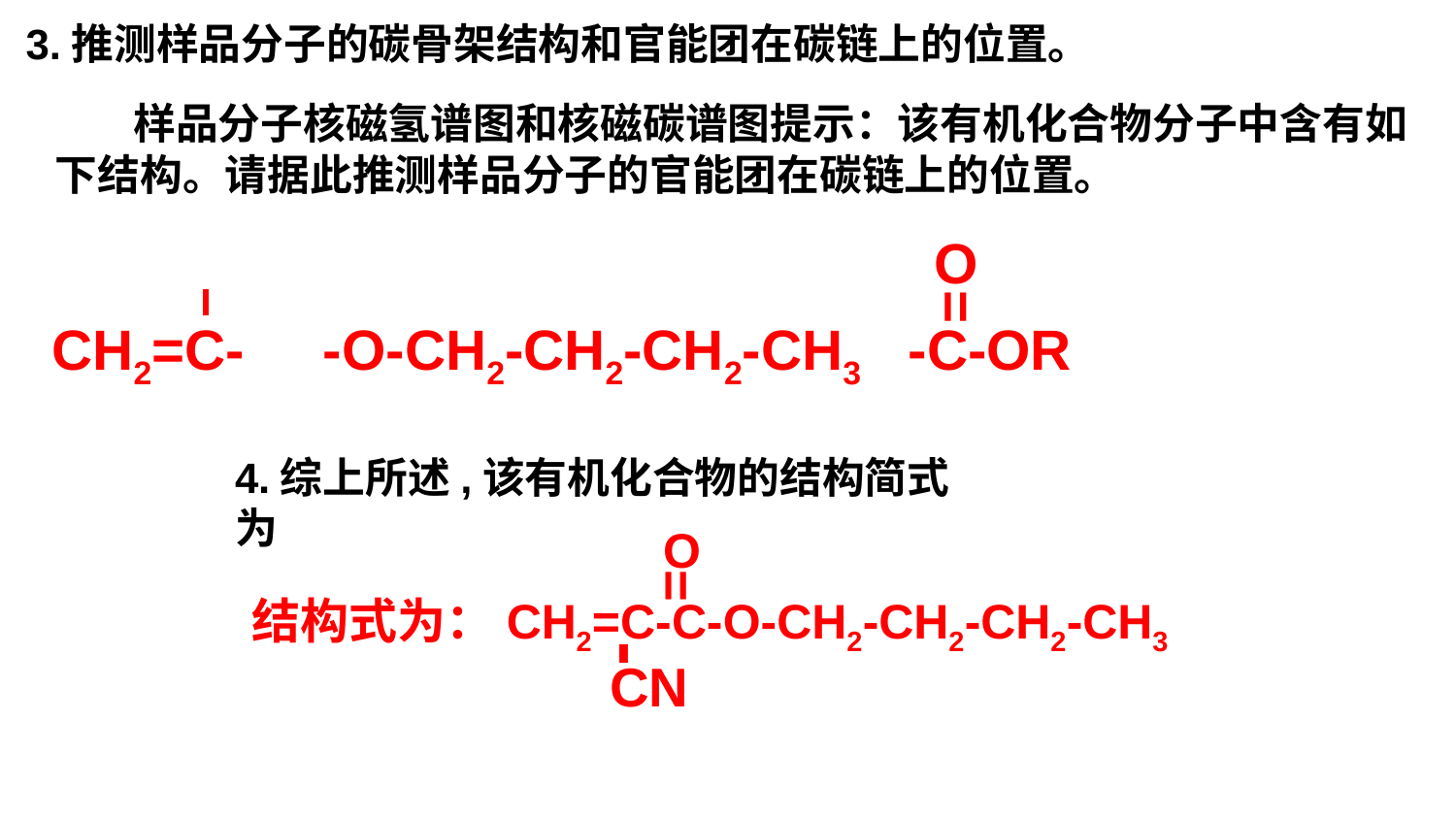

3.推测样品分子的碳骨架结构和官能团在碳链上的位置。
       样品分子核磁氢谱图和核磁碳谱图提示：该有机化合物分子中含有如下结构。请据此推测样品分子的官能团在碳链上的位置。
O
=
CH2=C-     -O-CH2-CH2-CH2-CH3   -C-OR

4.综上所述,该有机化合物的结构简式为
O
=
结构式为：CH2=C-C-O-CH2-CH2-CH2-CH3
-
CN